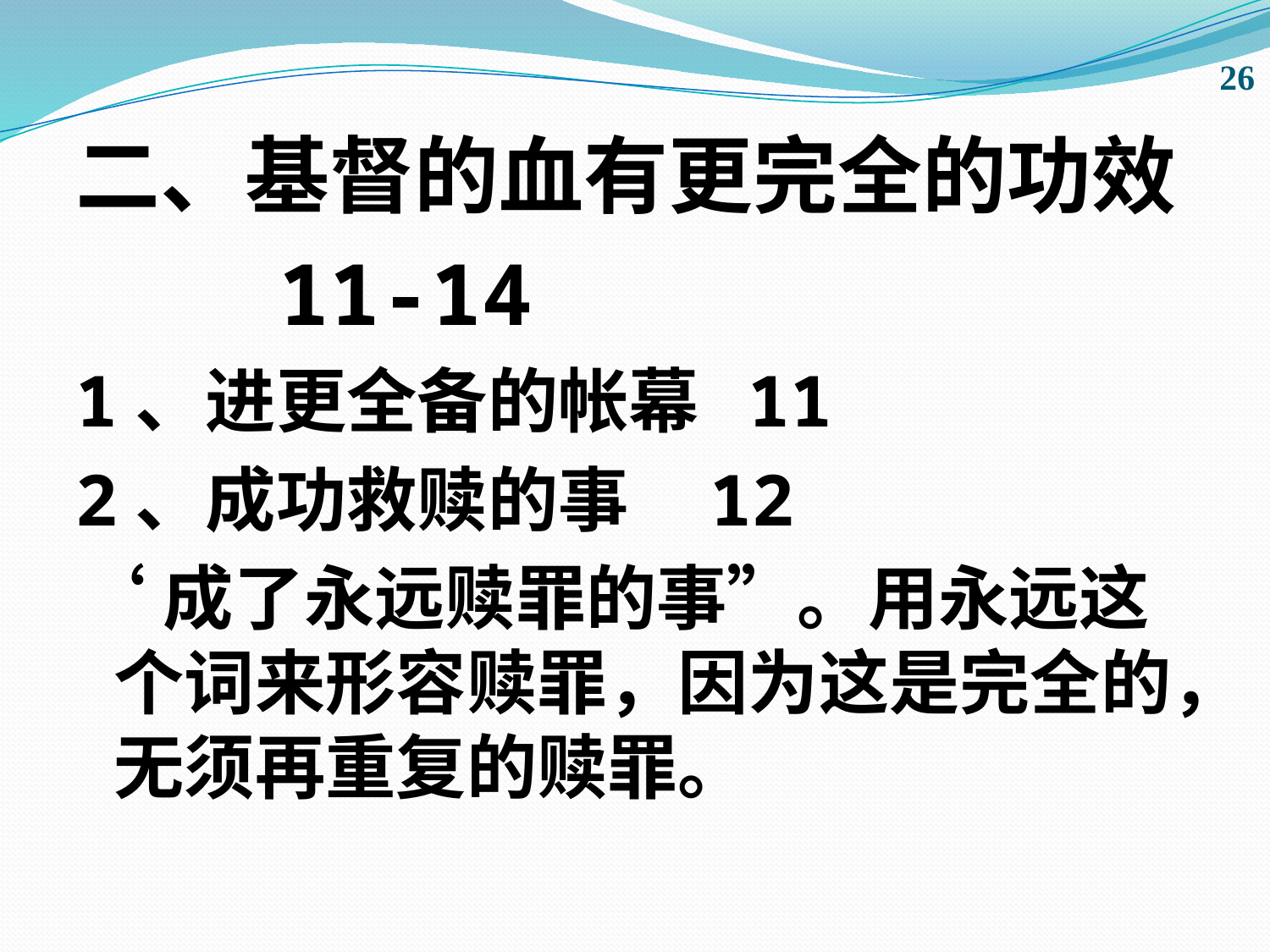

26
二、基督的血有更完全的功效
    11-14
1、进更全备的帐幕  11
2、成功救赎的事    12
‘成了永远赎罪的事”。用永远这个词来形容赎罪，因为这是完全的，无须再重复的赎罪。